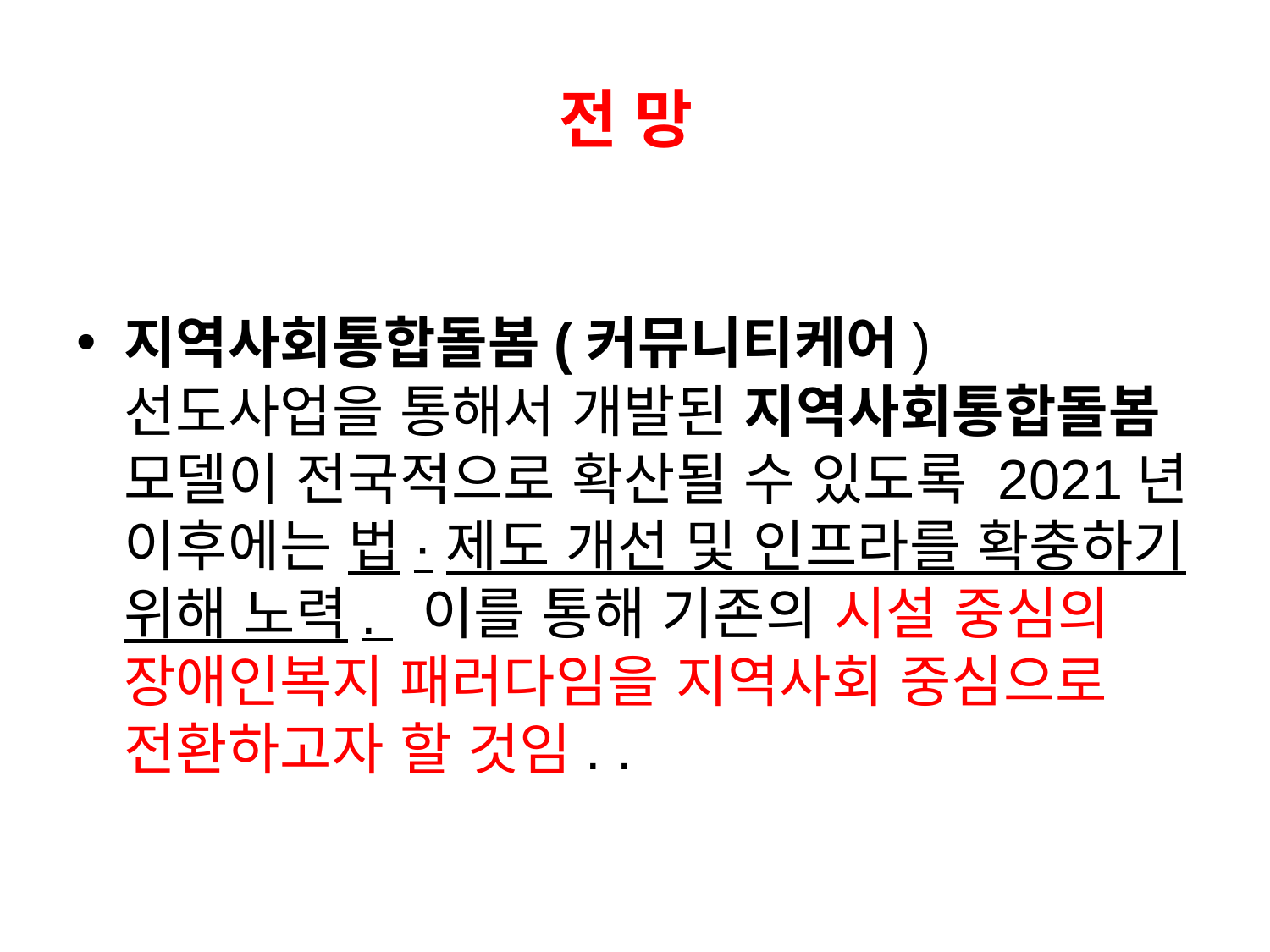

# 전 망

지역사회통합돌봄(커뮤니티케어) 선도사업을 통해서 개발된 지역사회통합돌봄 모델이 전국적으로 확산될 수 있도록 2021년 이후에는 법·제도 개선 및 인프라를 확충하기 위해 노력.  이를 통해 기존의 시설 중심의 장애인복지 패러다임을 지역사회 중심으로 전환하고자 할 것임. .